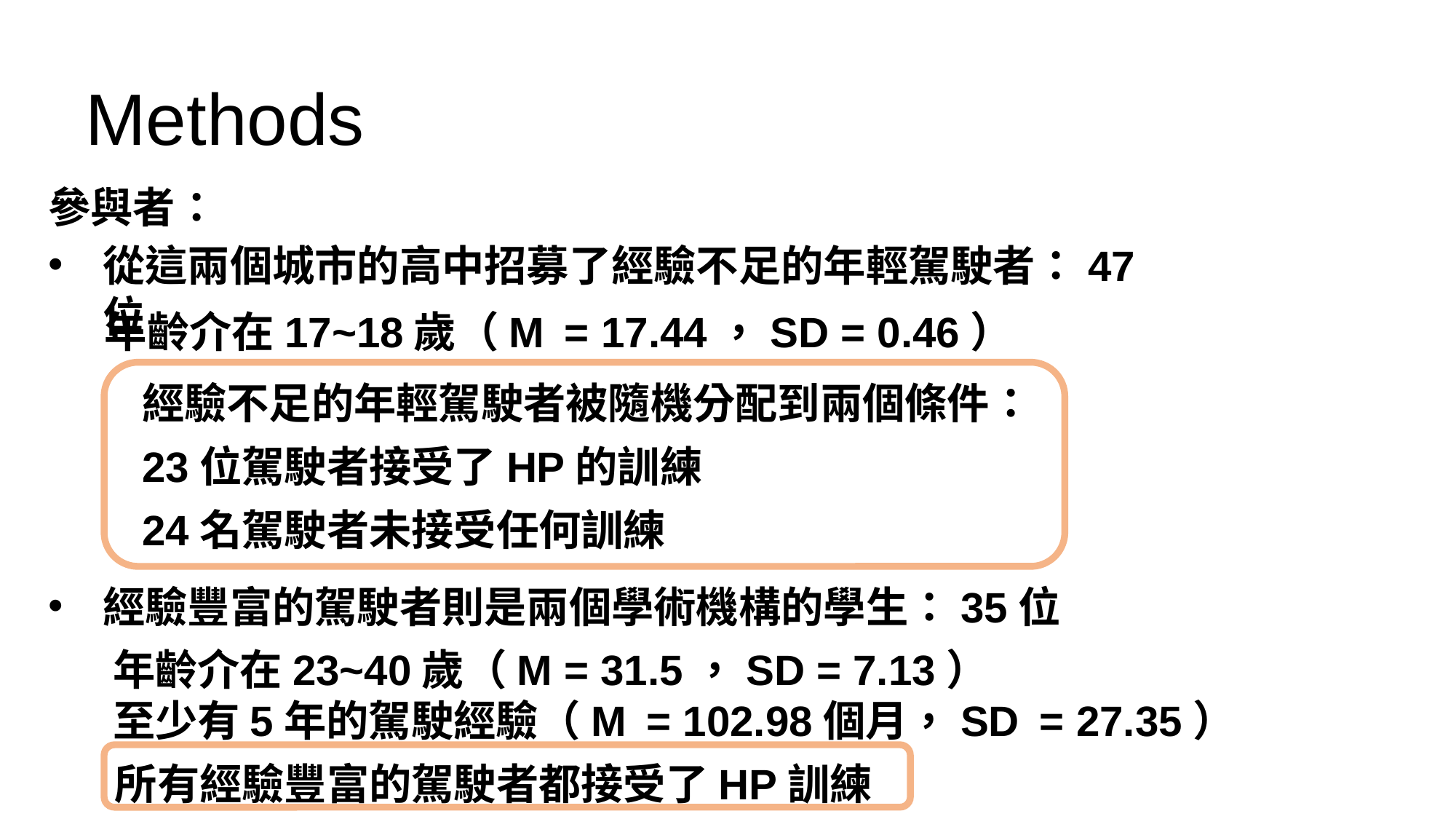

Methods
參與者：
從這兩個城市的高中招募了經驗不足的年輕駕駛者：47位
年齡介在17~18歲（M  = 17.44，SD = 0.46）

經驗不足的年輕駕駛者被隨機分配到兩個條件：
23位駕駛者接受了HP的訓練
24名駕駛者未接受任何訓練
經驗豐富的駕駛者則是兩個學術機構的學生：35位
年齡介在23~40歲（M = 31.5，SD = 7.13）
至少有5年的駕駛經驗（M  = 102.98個月，SD  = 27.35）

所有經驗豐富的駕駛者都接受了HP訓練